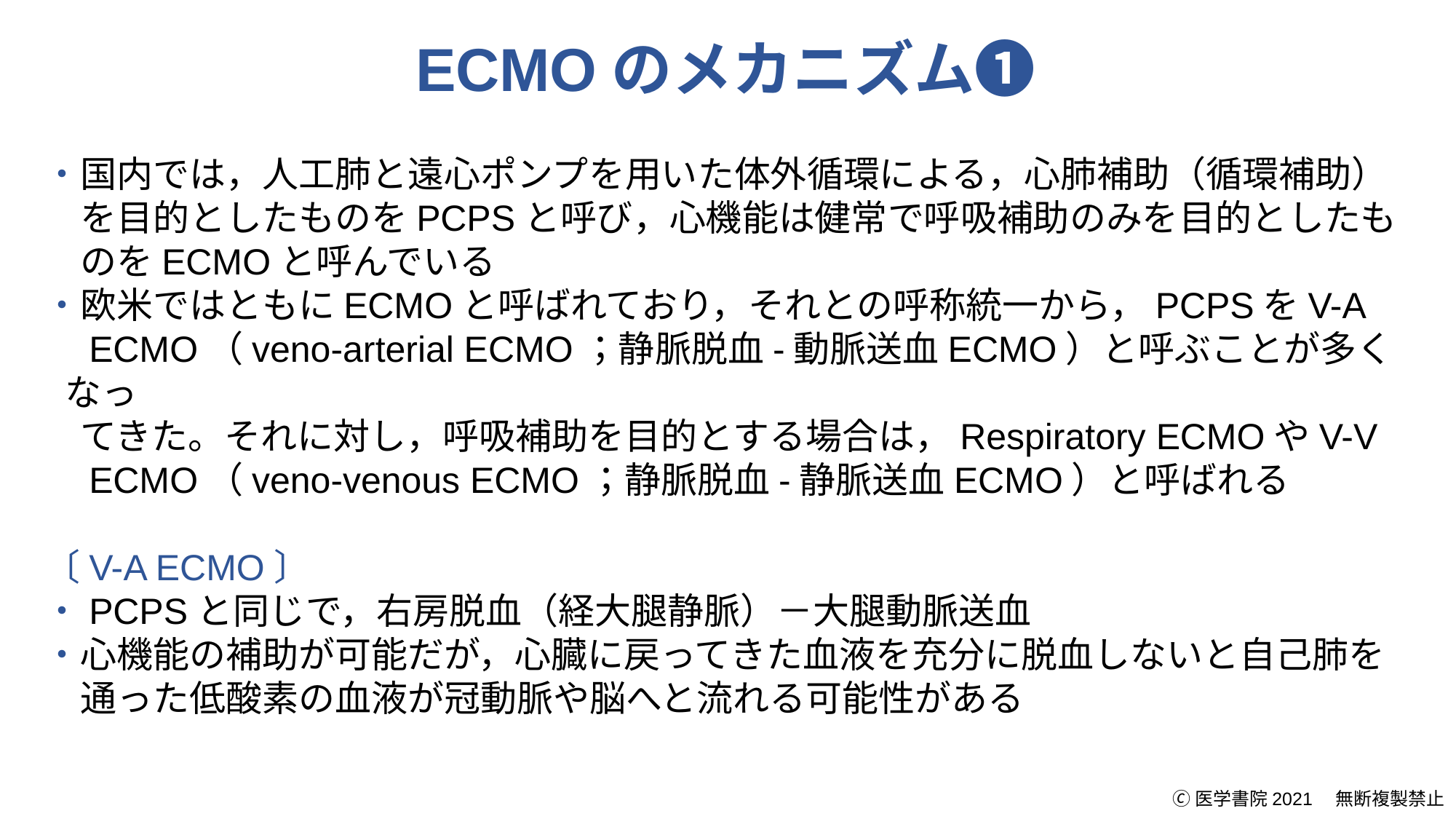

ECMOのメカニズム➊
・国内では，人工肺と遠心ポンプを用いた体外循環による，心肺補助（循環補助）
　を目的としたものをPCPSと呼び，心機能は健常で呼吸補助のみを目的としたも
　のをECMOと呼んでいる
・欧米ではともにECMOと呼ばれており，それとの呼称統一から，PCPSをV-A
　ECMO（veno-arterial ECMO；静脈脱血-動脈送血ECMO）と呼ぶことが多くなっ
　てきた。それに対し，呼吸補助を目的とする場合は，Respiratory ECMOやV-V
　ECMO（veno-venous ECMO；静脈脱血-静脈送血ECMO）と呼ばれる

〔V-A ECMO〕
・PCPSと同じで，右房脱血（経大腿静脈）－大腿動脈送血
・心機能の補助が可能だが，心臓に戻ってきた血液を充分に脱血しないと自己肺を
　通った低酸素の血液が冠動脈や脳へと流れる可能性がある
🄫医学書院2021　無断複製禁止